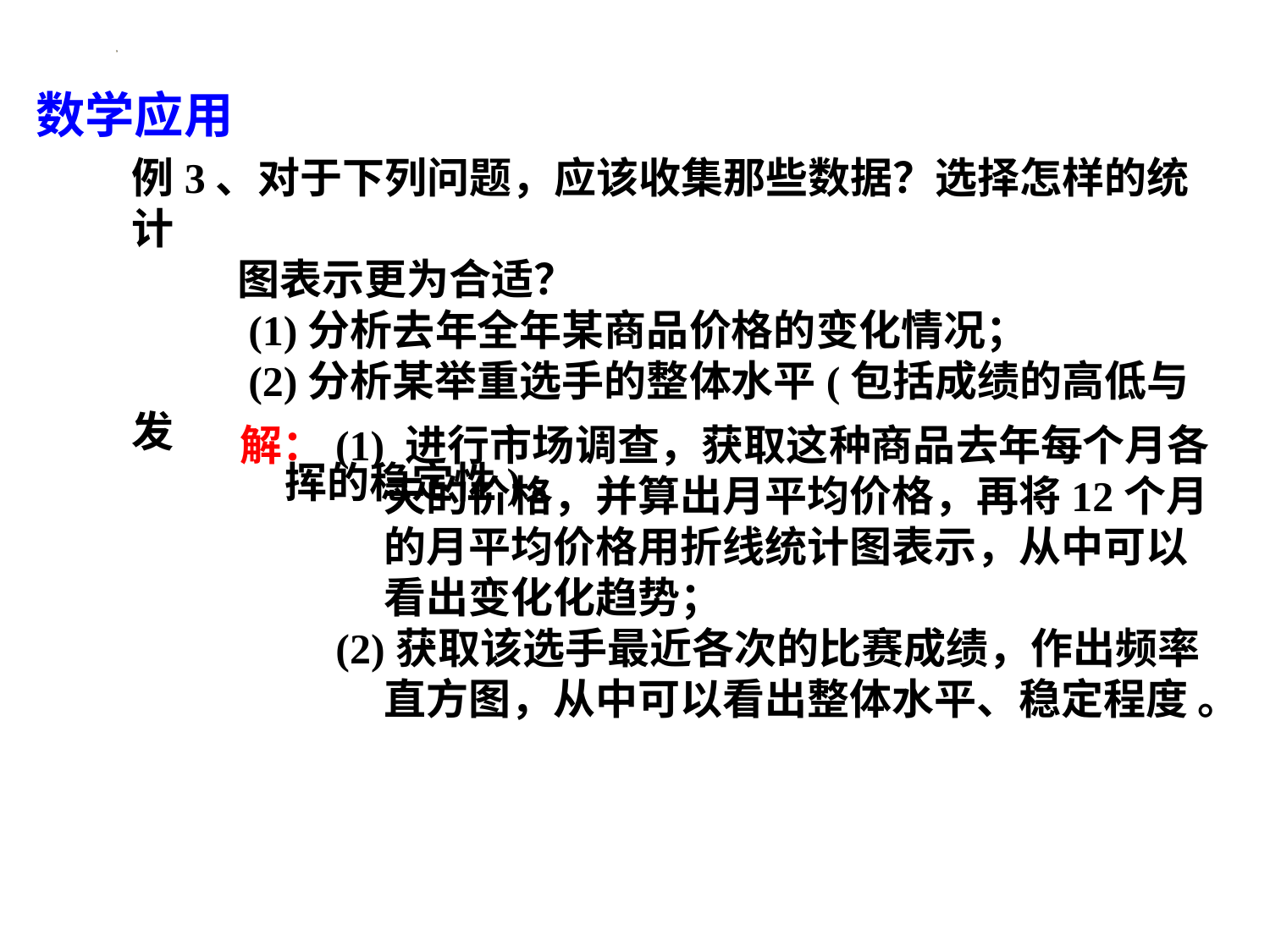

数学应用
例3、对于下列问题，应该收集那些数据？选择怎样的统计
          图表示更为合适？
           (1)分析去年全年某商品价格的变化情况；
           (2)分析某举重选手的整体水平(包括成绩的高低与发
               挥的稳定性)。
解：(1) 进行市场调查，获取这种商品去年每个月各
              天的价格，并算出月平均价格，再将12个月
              的月平均价格用折线统计图表示，从中可以
              看出变化化趋势；
         (2)获取该选手最近各次的比赛成绩，作出频率
              直方图，从中可以看出整体水平、稳定程度 。